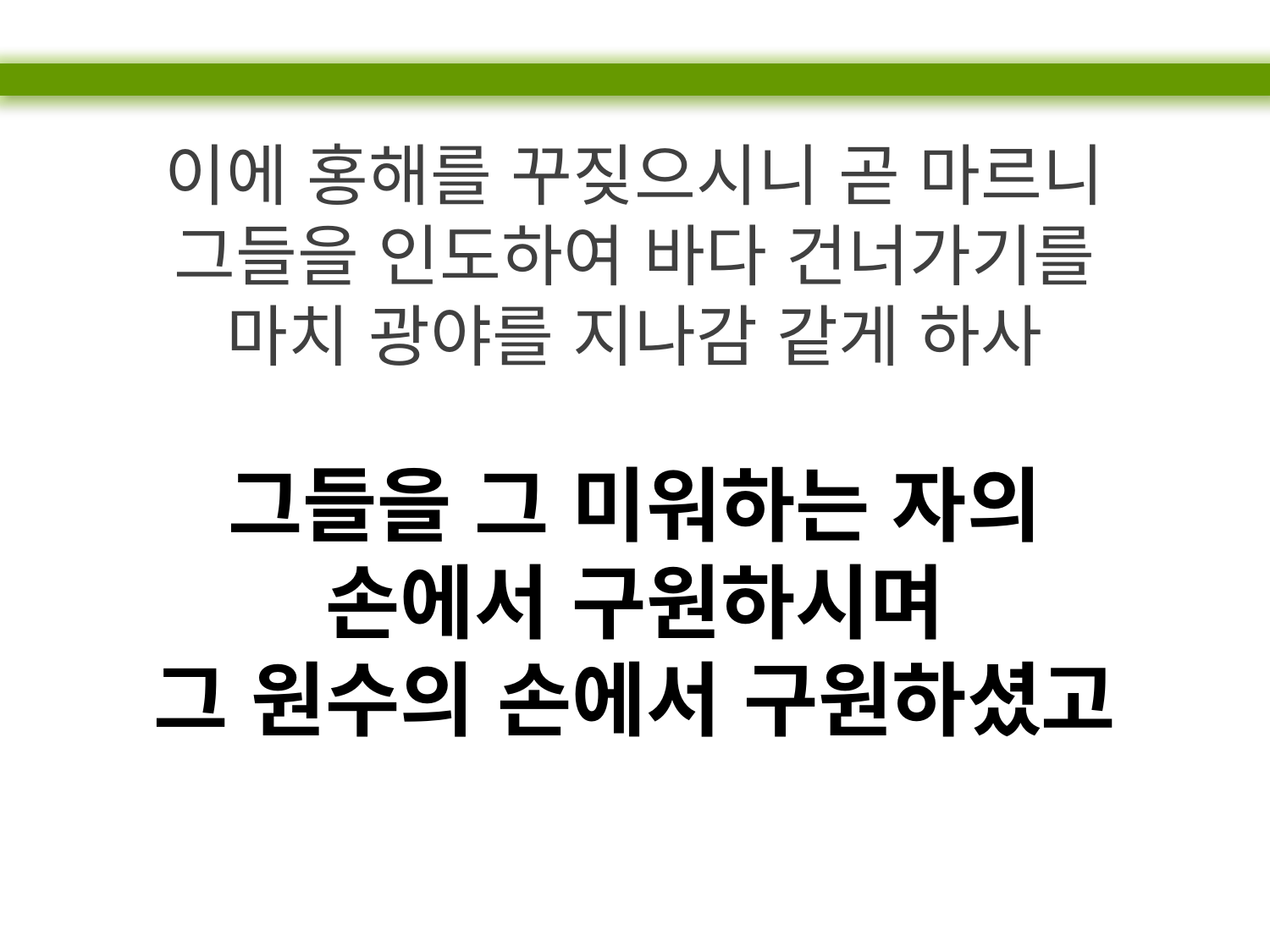

이에 홍해를 꾸짖으시니 곧 마르니
그들을 인도하여 바다 건너가기를
마치 광야를 지나감 같게 하사
그들을 그 미워하는 자의
손에서 구원하시며
그 원수의 손에서 구원하셨고